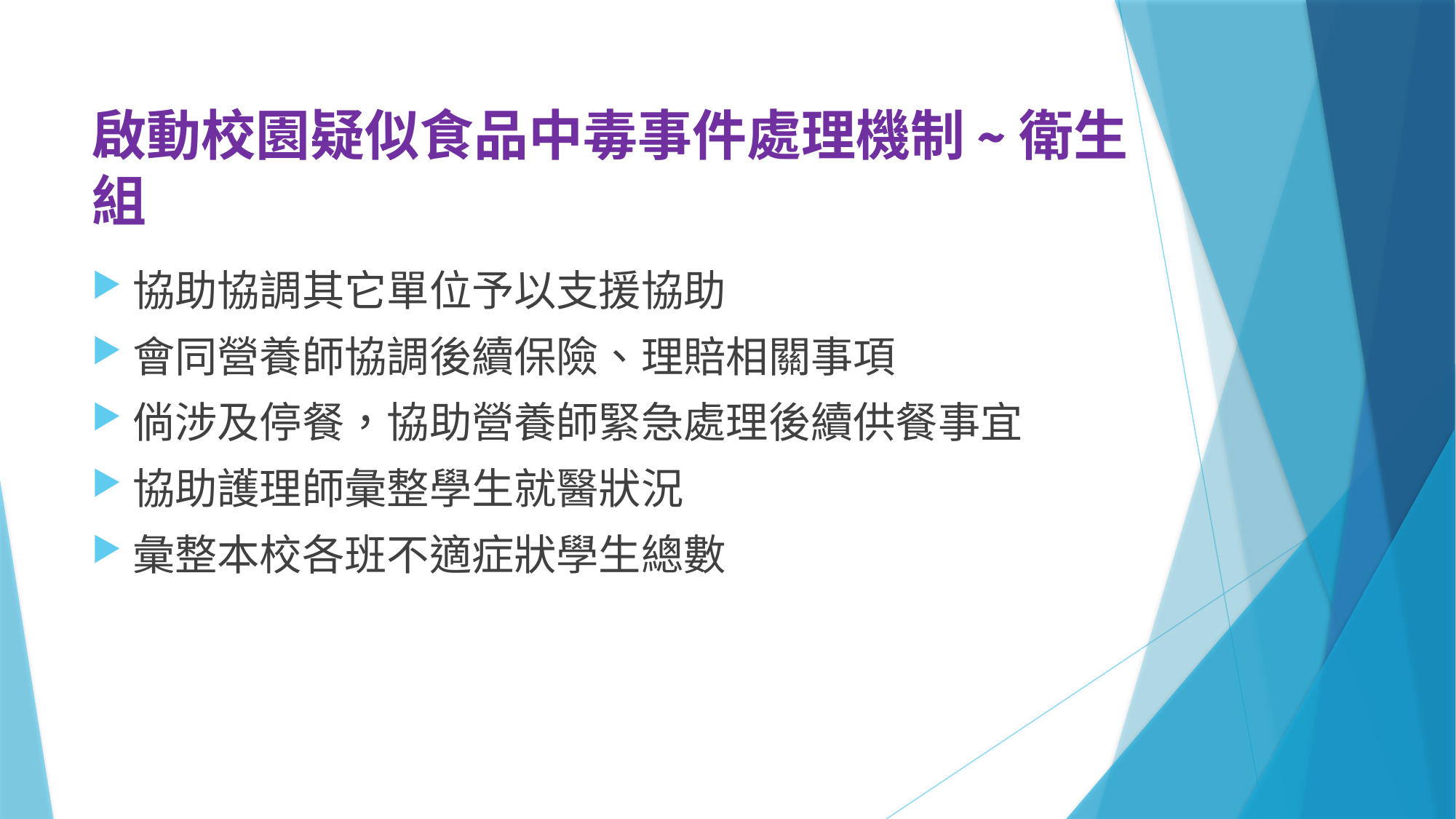

# 啟動校園疑似食品中毒事件處理機制~衛生組
協助協調其它單位予以支援協助
會同營養師協調後續保險、理賠相關事項
倘涉及停餐，協助營養師緊急處理後續供餐事宜
協助護理師彙整學生就醫狀況
彙整本校各班不適症狀學生總數